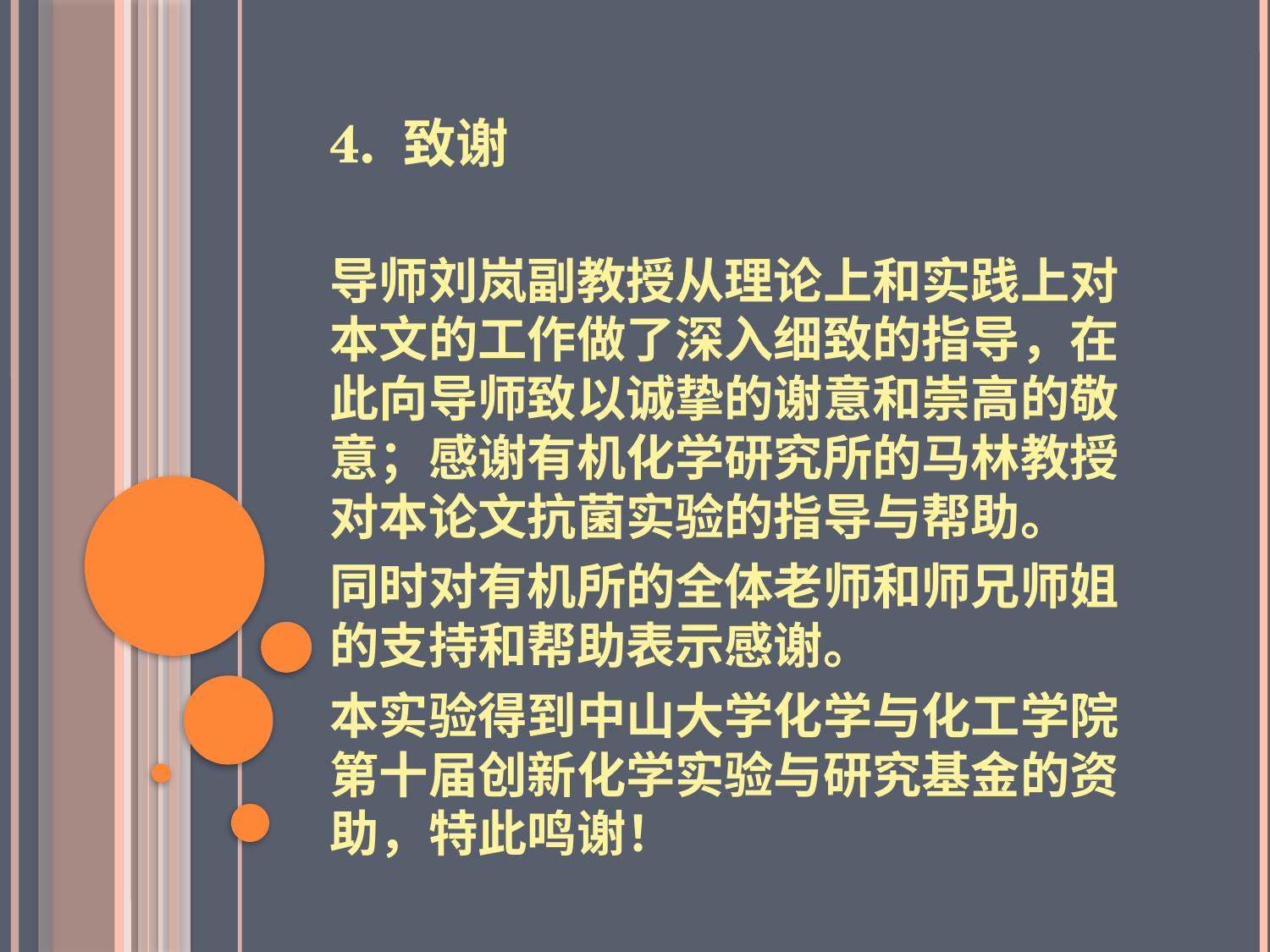

# 4. 致谢
导师刘岚副教授从理论上和实践上对本文的工作做了深入细致的指导，在此向导师致以诚挚的谢意和崇高的敬意；感谢有机化学研究所的马林教授对本论文抗菌实验的指导与帮助。
同时对有机所的全体老师和师兄师姐的支持和帮助表示感谢。
本实验得到中山大学化学与化工学院第十届创新化学实验与研究基金的资助，特此鸣谢！